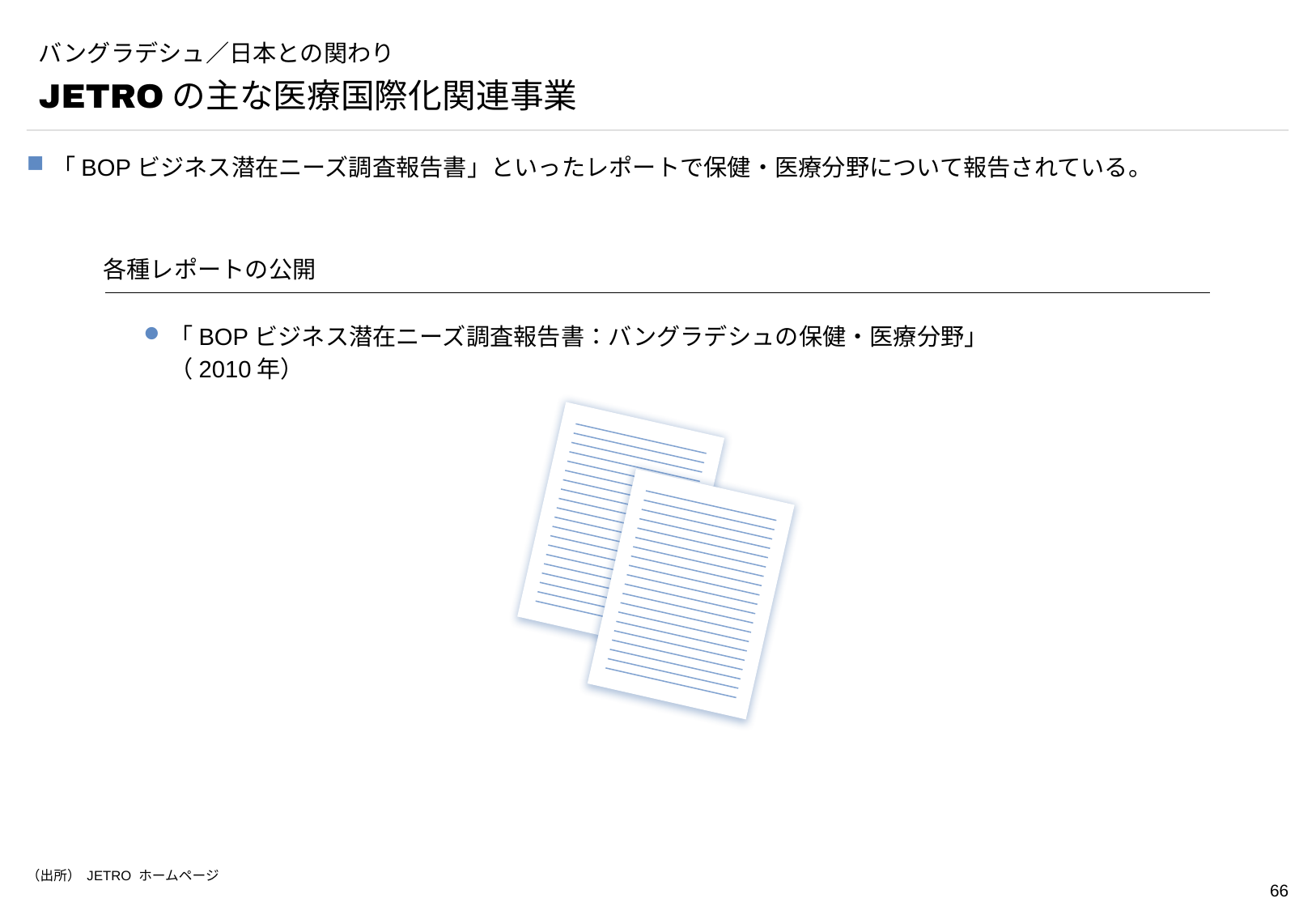

# バングラデシュ／日本との関わり
JETROの主な医療国際化関連事業
「BOPビジネス潜在ニーズ調査報告書」といったレポートで保健・医療分野について報告されている。
各種レポートの公開
「BOPビジネス潜在ニーズ調査報告書：バングラデシュの保健・医療分野」 （2010年）

（出所） JETRO ホームページ